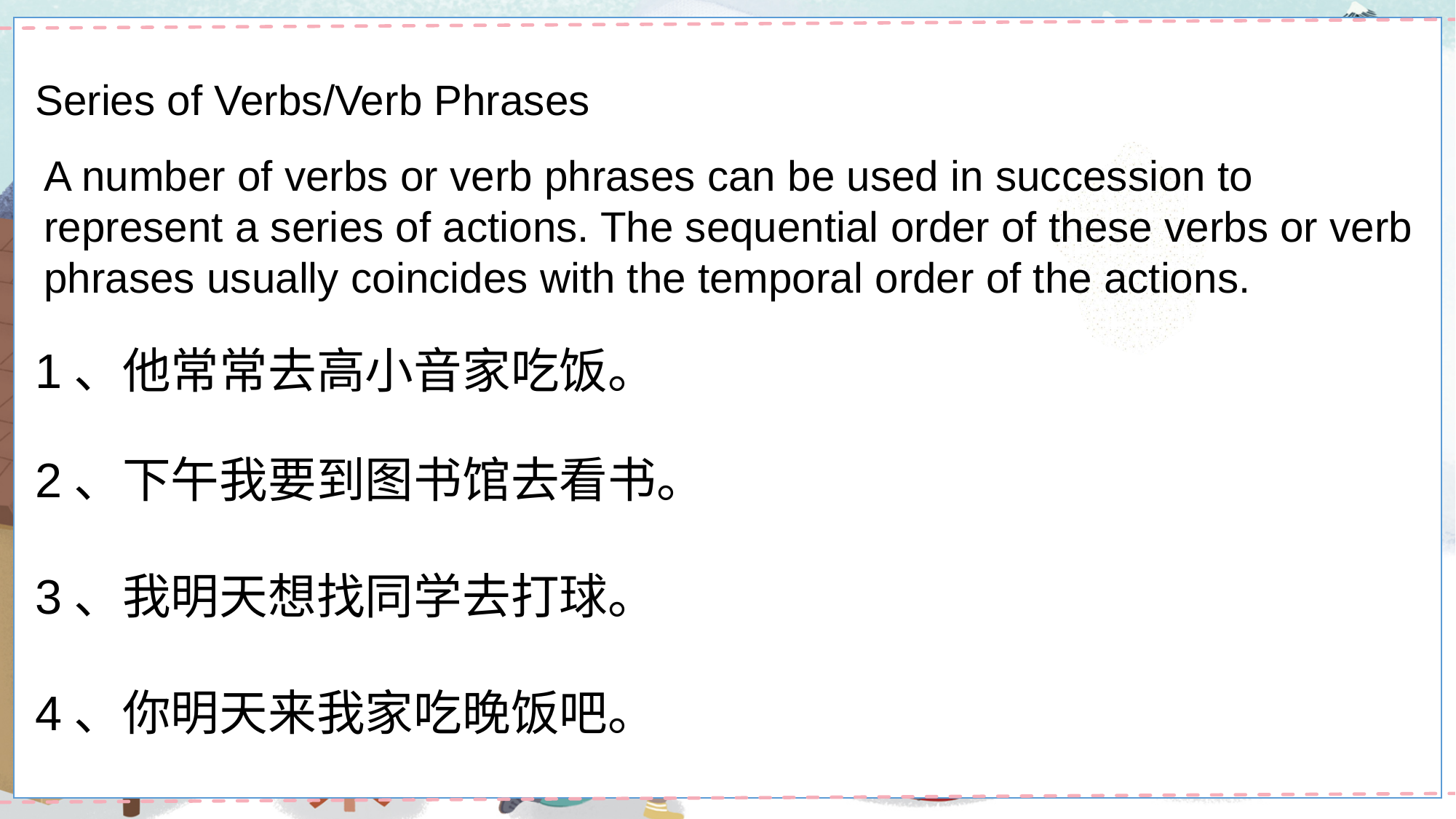

Series of Verbs/Verb Phrases

A number of verbs or verb phrases can be used in succession to represent a series of actions. The sequential order of these verbs or verb phrases usually coincides with the temporal order of the actions.
1、他常常去高小音家吃饭。

2、下午我要到图书馆去看书。

3、我明天想找同学去打球。

4、你明天来我家吃晚饭吧。